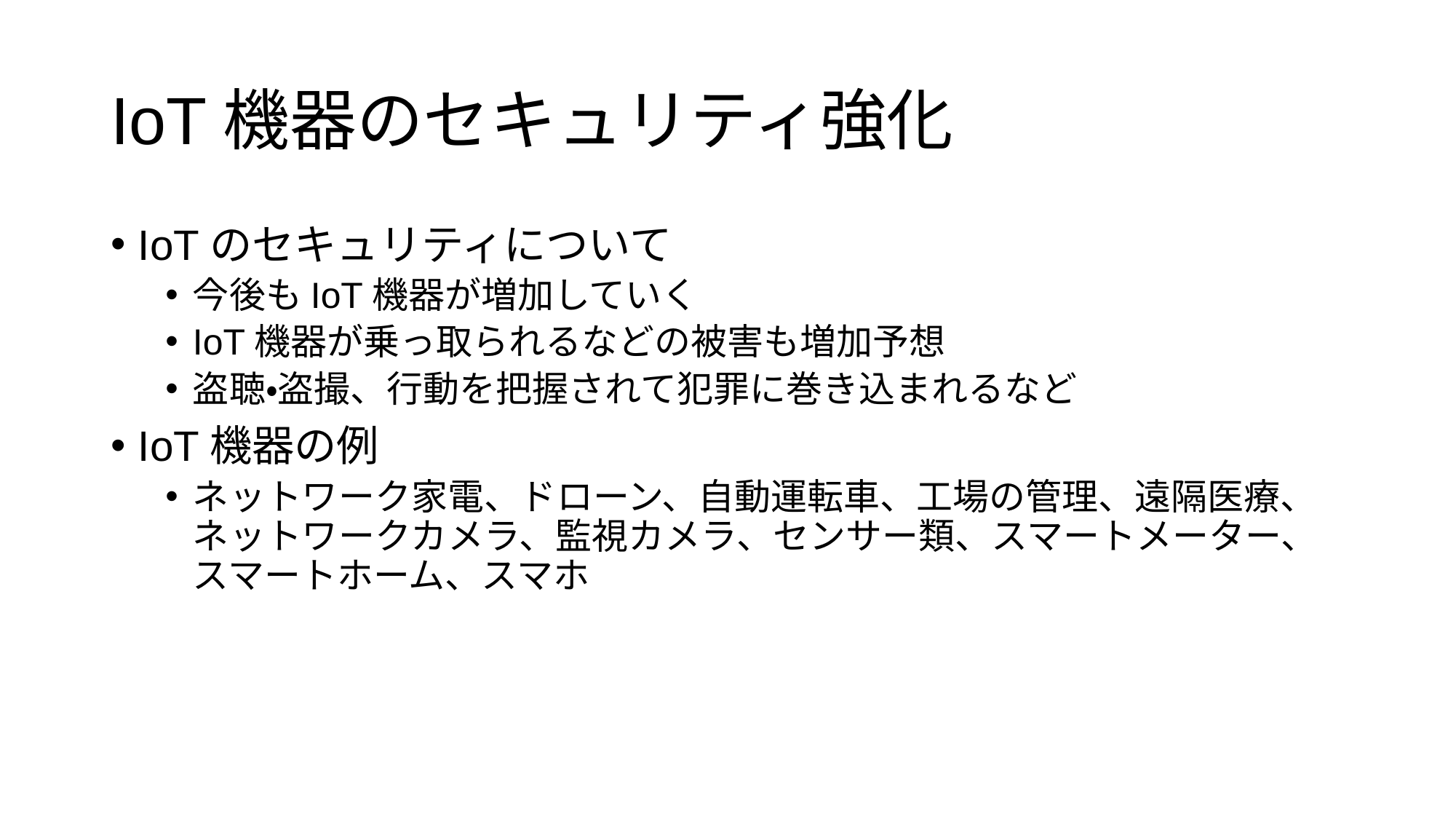

# IoT機器のセキュリティ強化
IoTのセキュリティについて
今後もIoT機器が増加していく
IoT機器が乗っ取られるなどの被害も増加予想
盗聴・盗撮、行動を把握されて犯罪に巻き込まれるなど
IoT機器の例
ネットワーク家電、ドローン、自動運転車、工場の管理、遠隔医療、ネットワークカメラ、監視カメラ、センサー類、スマートメーター、スマートホーム、スマホ